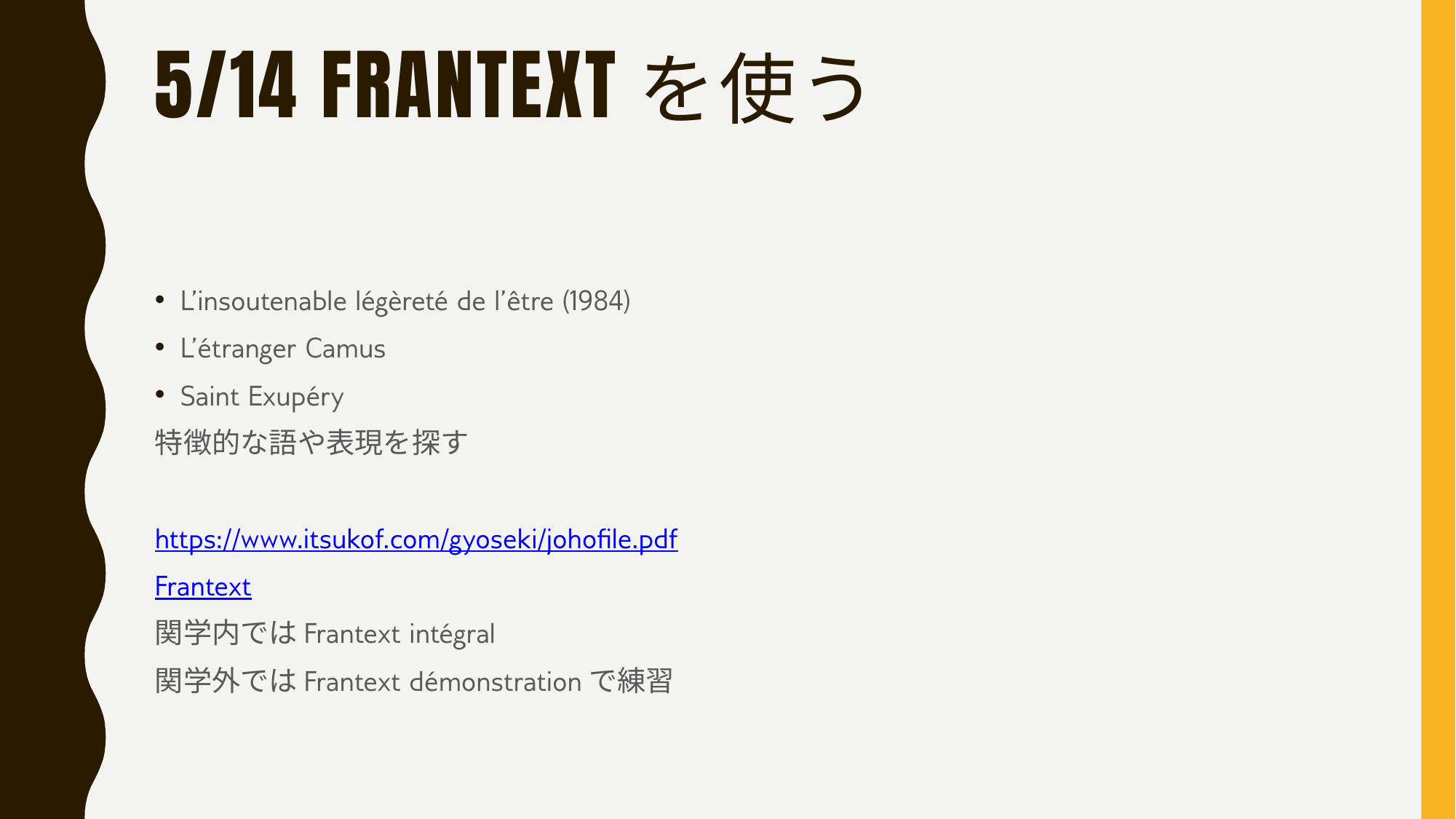

# 5/14 Frantextを使う
L’insoutenable légèreté de l’être (1984)
L’étranger Camus
Saint Exupéry
特徴的な語や表現を探す

https://www.itsukof.com/gyoseki/johofile.pdf
Frantext
関学内ではFrantext intégral
関学外ではFrantext démonstrationで練習